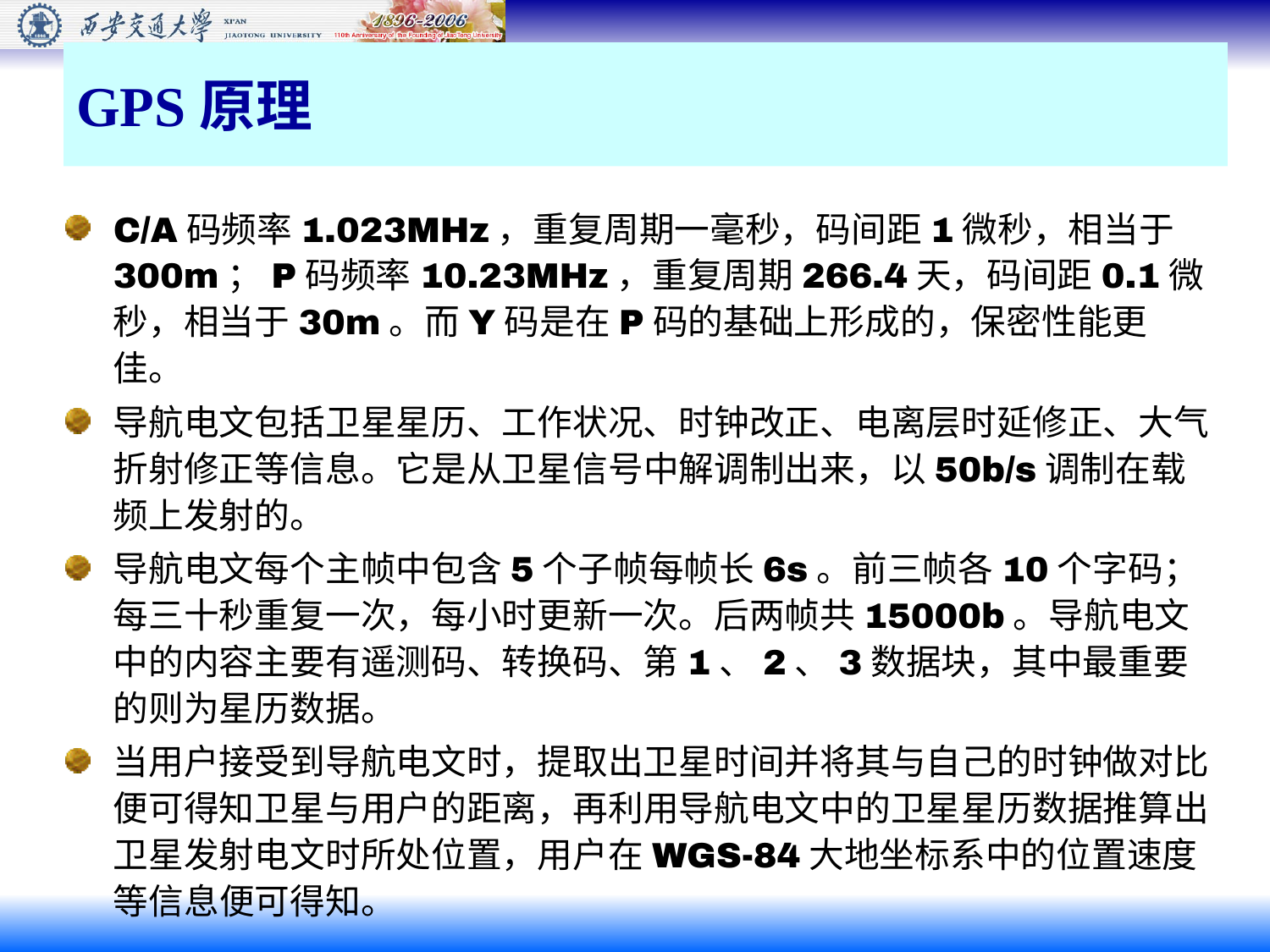

# GPS原理
C/A码频率1.023MHz，重复周期一毫秒，码间距1微秒，相当于300m；P码频率10.23MHz，重复周期266.4天，码间距0.1微秒，相当于30m。而Y码是在P码的基础上形成的，保密性能更佳。
导航电文包括卫星星历、工作状况、时钟改正、电离层时延修正、大气折射修正等信息。它是从卫星信号中解调制出来，以50b/s调制在载频上发射的。
导航电文每个主帧中包含5个子帧每帧长6s。前三帧各10个字码；每三十秒重复一次，每小时更新一次。后两帧共15000b。导航电文中的内容主要有遥测码、转换码、第1、2、3数据块，其中最重要的则为星历数据。
当用户接受到导航电文时，提取出卫星时间并将其与自己的时钟做对比便可得知卫星与用户的距离，再利用导航电文中的卫星星历数据推算出卫星发射电文时所处位置，用户在WGS-84大地坐标系中的位置速度等信息便可得知。